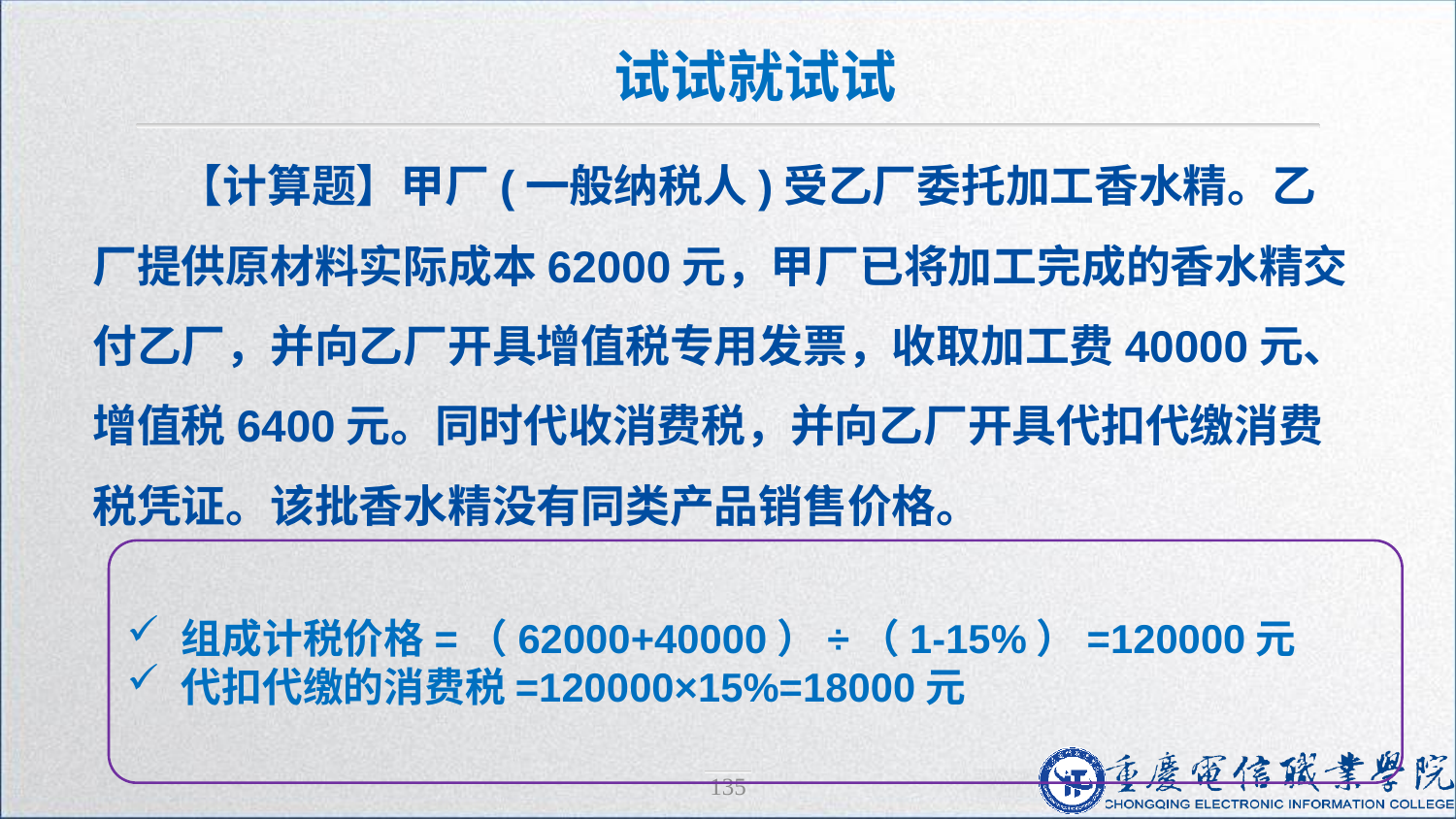

试试就试试
【计算题】甲厂(一般纳税人)受乙厂委托加工香水精。乙厂提供原材料实际成本62000元，甲厂已将加工完成的香水精交付乙厂，并向乙厂开具增值税专用发票，收取加工费40000元、增值税6400元。同时代收消费税，并向乙厂开具代扣代缴消费税凭证。该批香水精没有同类产品销售价格。

组成计税价格=（62000+40000）÷（1-15%）=120000元
代扣代缴的消费税=120000×15%=18000元
135